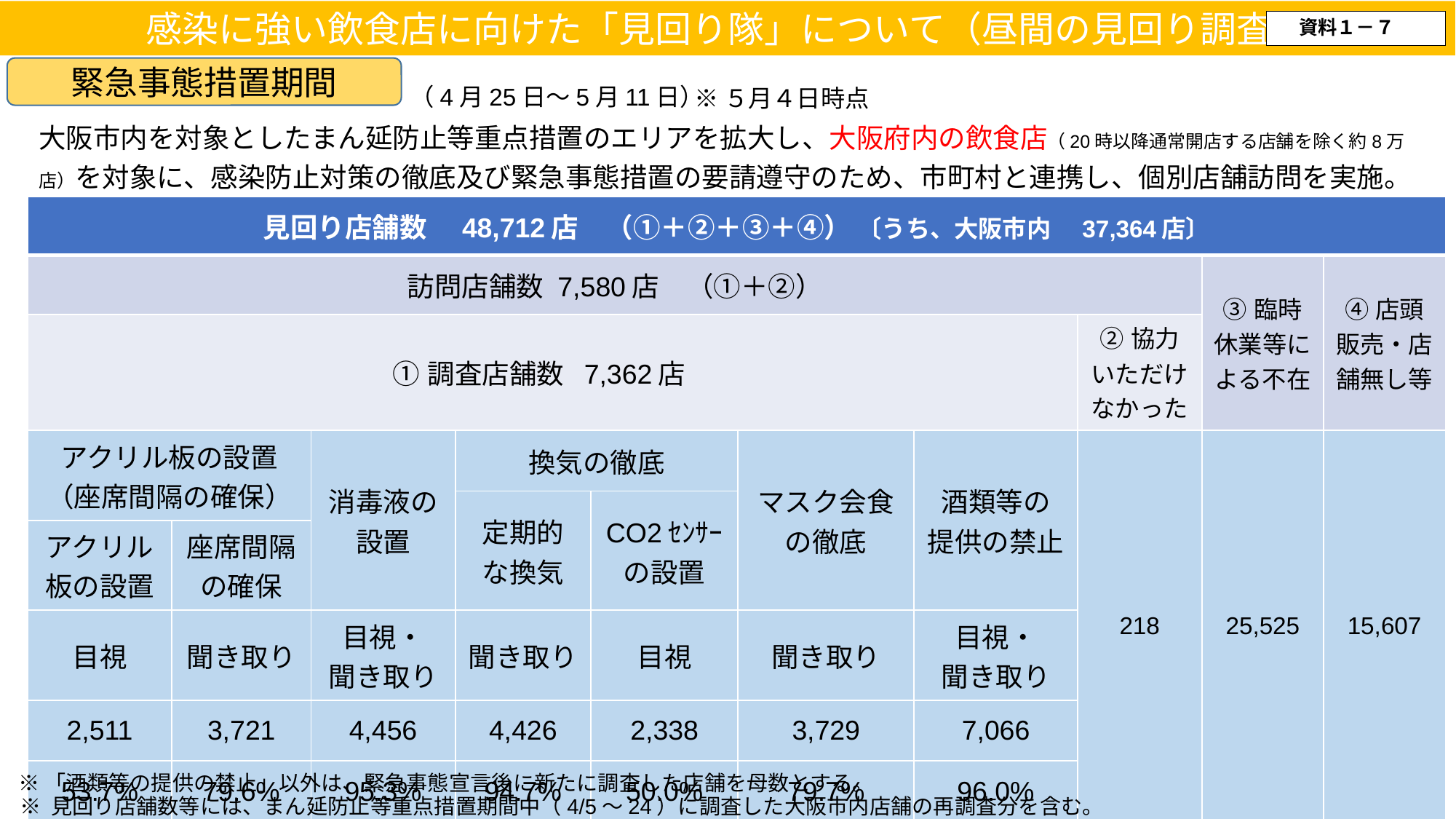

感染に強い飲食店に向けた「見回り隊」について（昼間の見回り調査）
資料１－７
緊急事態措置期間
（4月25日～5月11日）
※５月４日時点
大阪市内を対象としたまん延防止等重点措置のエリアを拡大し、大阪府内の飲食店（20時以降通常開店する店舗を除く約8万店）を対象に、感染防止対策の徹底及び緊急事態措置の要請遵守のため、市町村と連携し、個別店舗訪問を実施。
| 見回り店舗数　48,712店　（①＋②＋③＋④） 〔うち、大阪市内　37,364店〕 |  |  |  |  |  |  |  |  |  |
| --- | --- | --- | --- | --- | --- | --- | --- | --- | --- |
| 訪問店舗数 7,580店　（①＋②） |  |  |  |  |  |  |  | ③臨時休業等に よる不在 | ④店頭販売・店舗無し等 |
| ①調査店舗数 7,362店 |  |  |  |  |  |  | ②協力いただけなかった |  |  |
| アクリル板の設置 （座席間隔の確保） |  | 消毒液の 設置 | 換気の徹底 |  | マスク会食 の徹底 | 酒類等の 提供の禁止 | 218 | 25,525 | 15,607 |
|  |  |  | 定期的 な換気 | CO2ｾﾝｻｰ の設置 |  |  |  |  |  |
| アクリル板の設置 | 座席間隔 の確保 |  |  |  |  |  |  |  |  |
| 目視 | 聞き取り | 目視・ 聞き取り | 聞き取り | 目視 | 聞き取り | 目視・ 聞き取り |  |  |  |
| 2,511 | 3,721 | 4,456 | 4,426 | 2,338 | 3,729 | 7,066 |  |  |  |
| 53.7% | 79.6% | 95.3% | 94.7% | 50.0% | 79.7% | 96.0% |  |  |  |
※「酒類等の提供の禁止」以外は、緊急事態宣言後に新たに調査した店舗を母数とする。
1
※ 見回り店舗数等には、まん延防止等重点措置期間中（4/5～24）に調査した大阪市内店舗の再調査分を含む。